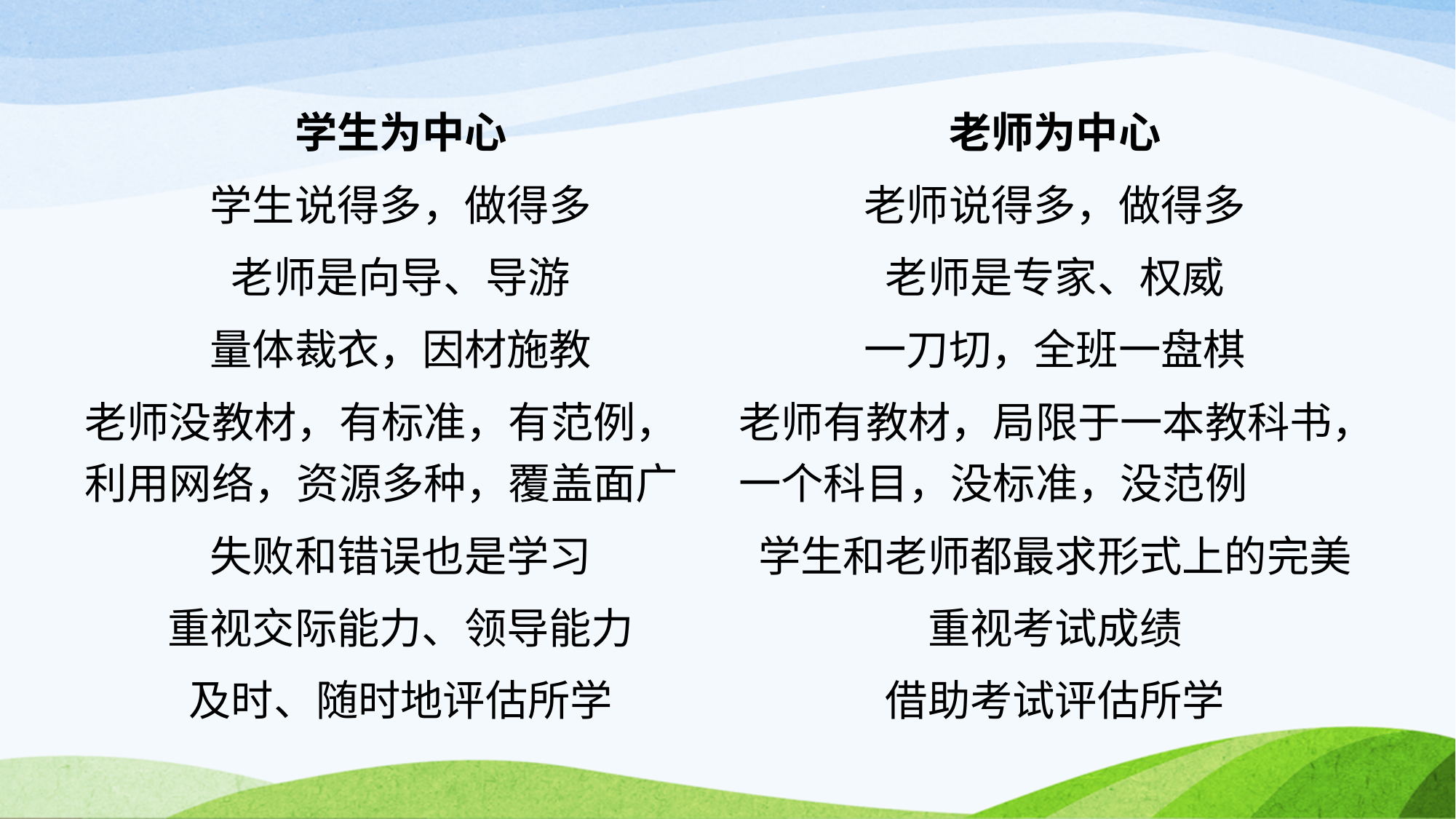

| 学生为中心 | 老师为中心 |
| --- | --- |
| 学生说得多，做得多 | 老师说得多，做得多 |
| 老师是向导、导游 | 老师是专家、权威 |
| 量体裁衣，因材施教 | 一刀切，全班一盘棋 |
| 老师没教材，有标准，有范例，利用网络，资源多种，覆盖面广 | 老师有教材，局限于一本教科书，一个科目，没标准，没范例 |
| 失败和错误也是学习 | 学生和老师都最求形式上的完美 |
| 重视交际能力、领导能力 | 重视考试成绩 |
| 及时、随时地评估所学 | 借助考试评估所学 |